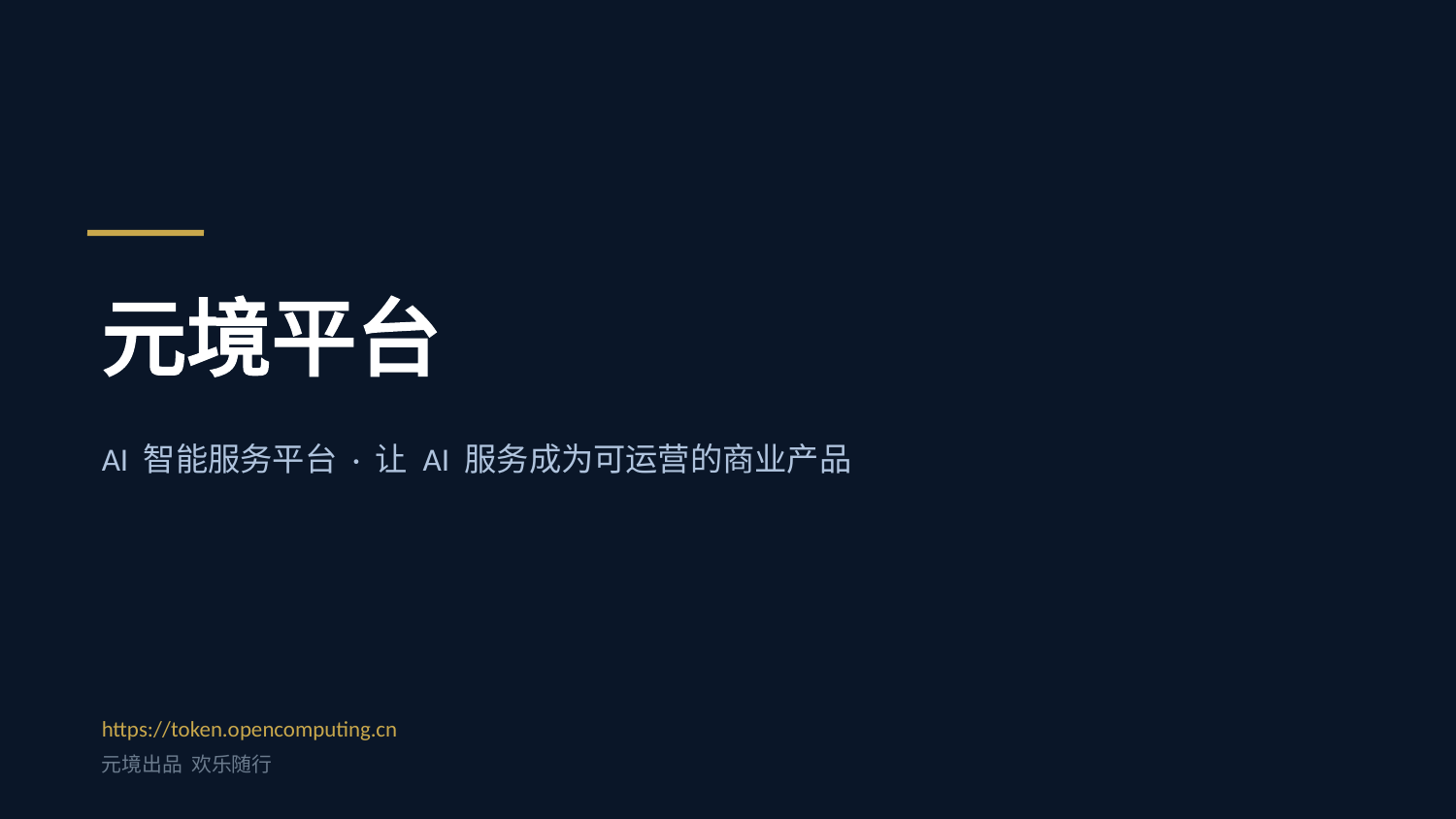

元境平台
AI 智能服务平台 · 让 AI 服务成为可运营的商业产品
https://token.opencomputing.cn
元境出品  欢乐随行